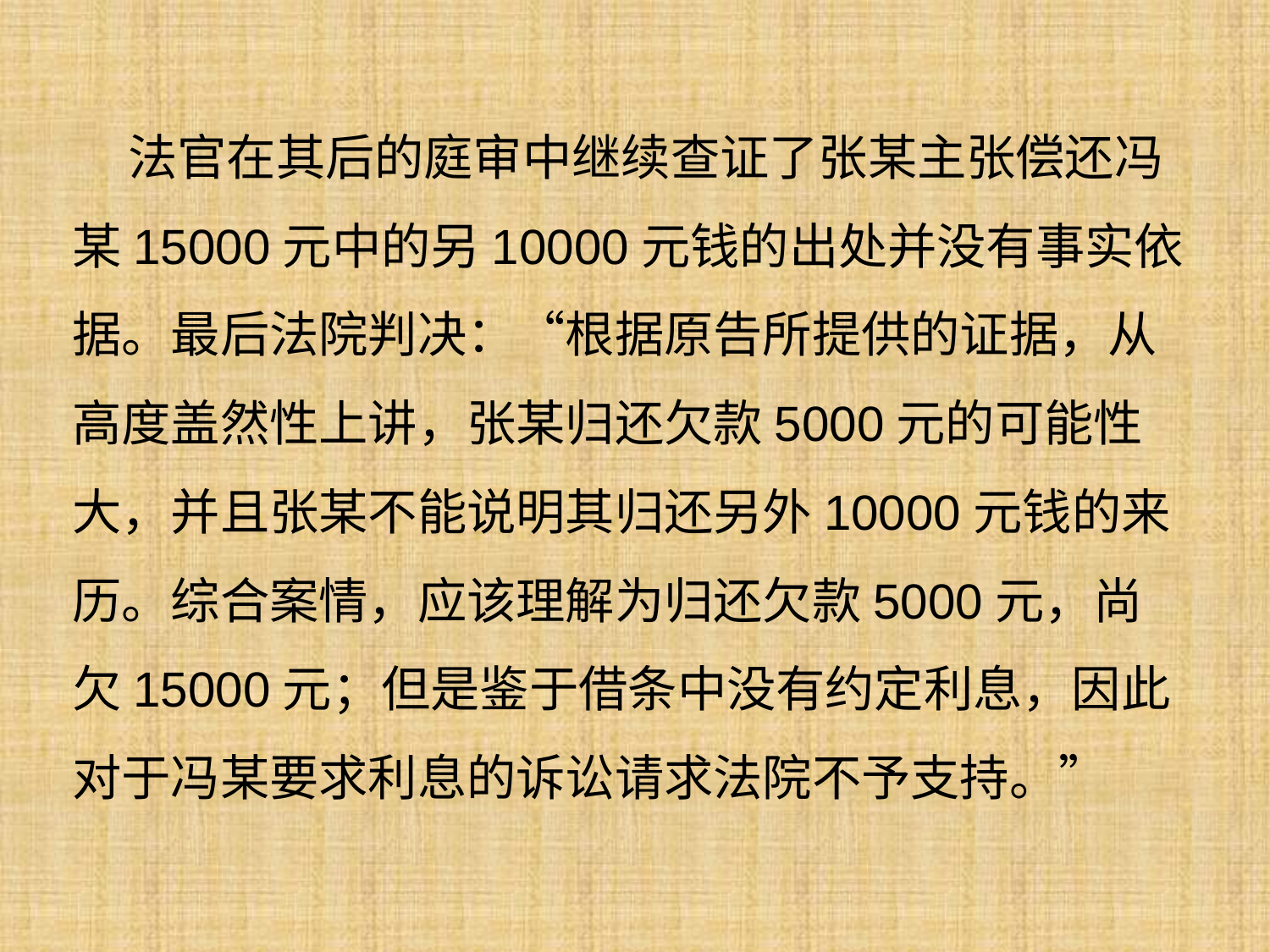

# 法官在其后的庭审中继续查证了张某主张偿还冯某15000元中的另10000元钱的出处并没有事实依据。最后法院判决：“根据原告所提供的证据，从高度盖然性上讲，张某归还欠款5000元的可能性大，并且张某不能说明其归还另外10000元钱的来历。综合案情，应该理解为归还欠款5000元，尚欠15000元；但是鉴于借条中没有约定利息，因此对于冯某要求利息的诉讼请求法院不予支持。”